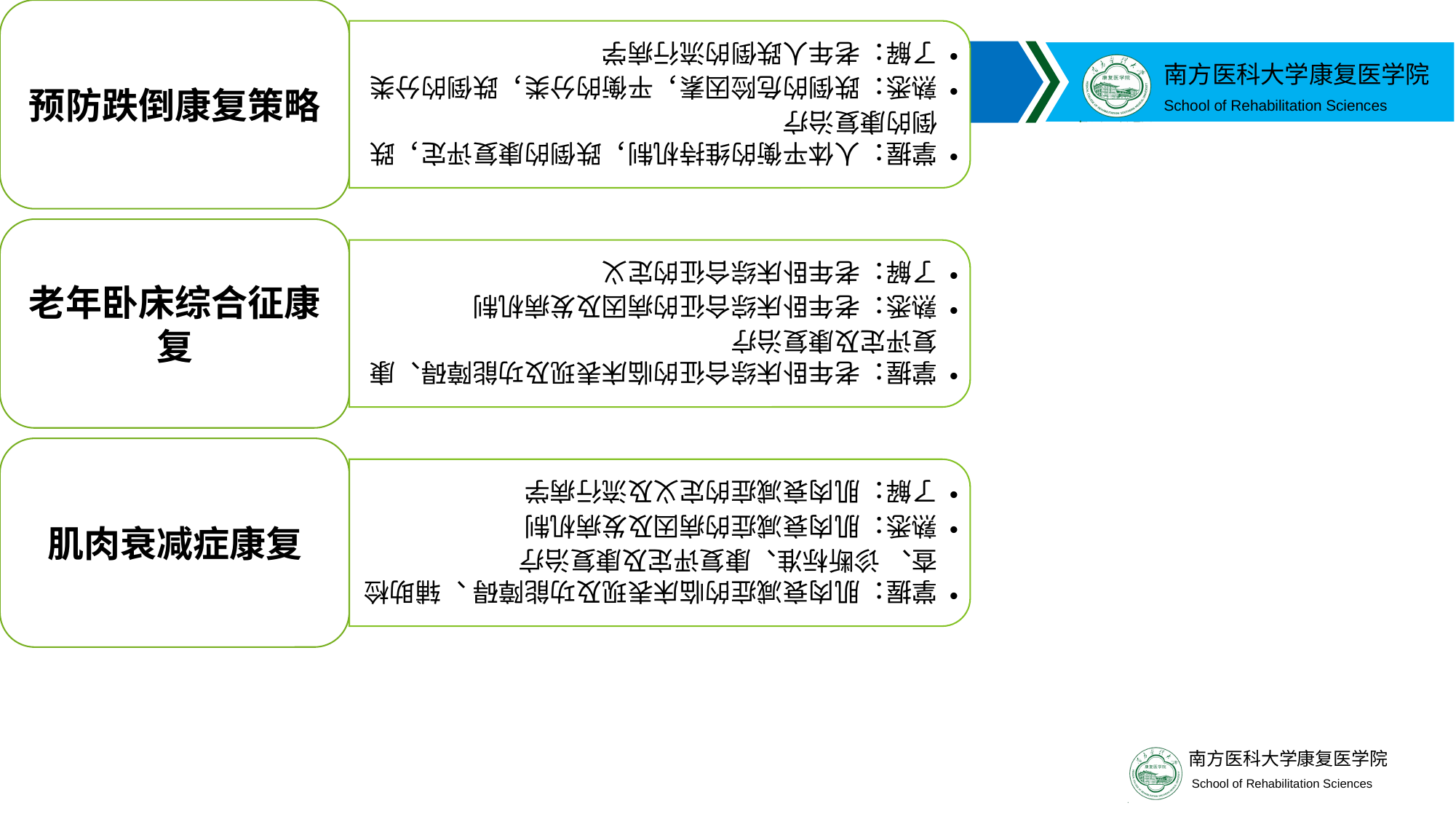

# 教学内容

掌握：人体平衡的维持机制，跌倒的康复评定，跌倒的康复治疗
熟悉：跌倒的危险因素，平衡的分类，跌倒的分类
了解：老年人跌倒的流行病学
预防跌倒康复策略
掌握：老年卧床综合征的临床表现及功能障碍、康复评定及康复治疗
熟悉：老年卧床综合征的病因及发病机制
了解：老年卧床综合征的定义
老年卧床综合征康复
掌握：肌肉衰减症的临床表现及功能障碍 、辅助检查、 诊断标准、康复评定及康复治疗
熟悉：肌肉衰减症的病因及发病机制
了解：肌肉衰减症的定义及流行病学
肌肉衰减症康复